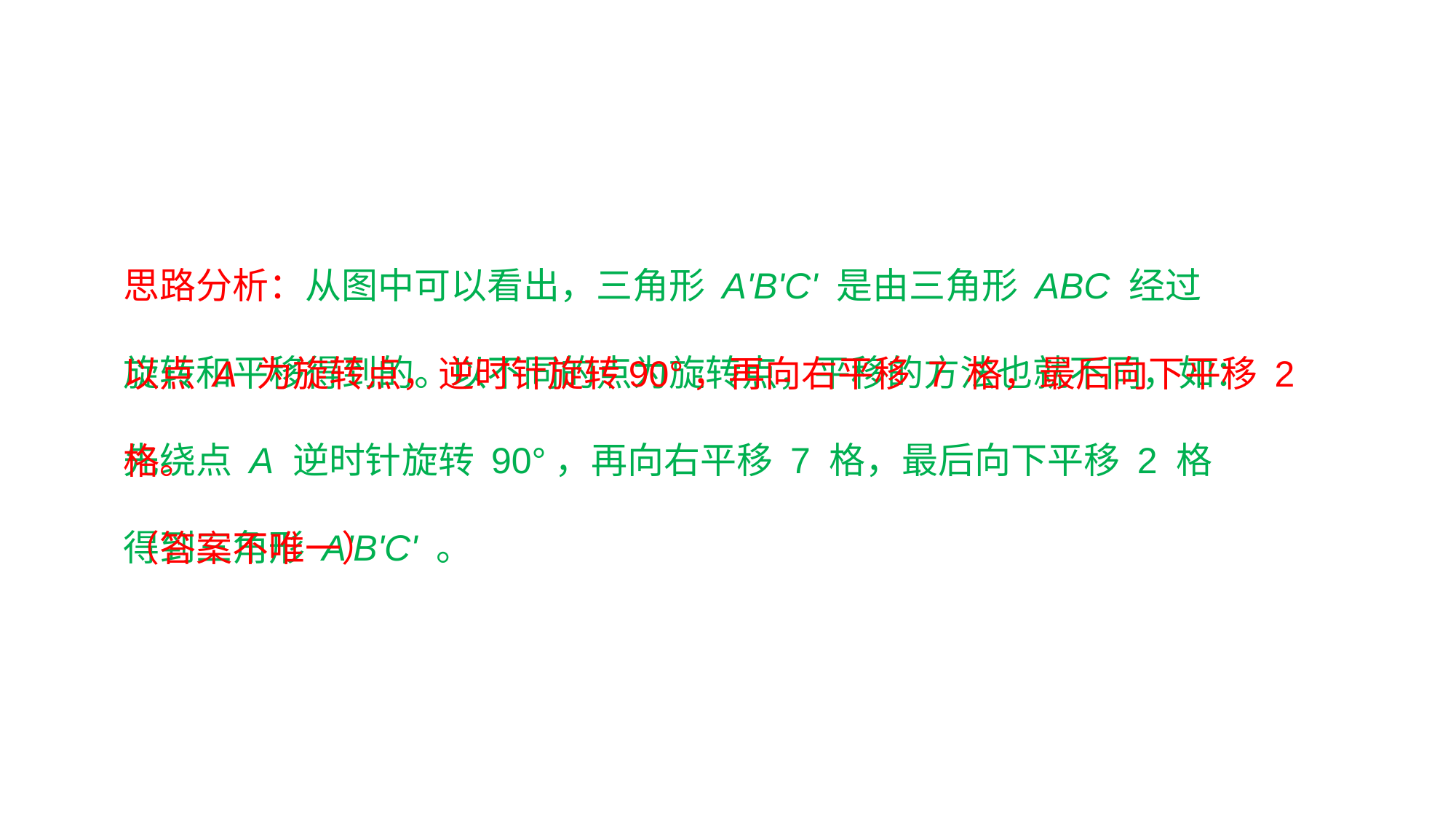

思路分析：从图中可以看出，三角形 A'B'C' 是由三角形 ABC 经过旋转和平移得到的。以不同的点为旋转点，平移的方法也就不同，如：先绕点 A 逆时针旋转 90°，再向右平移 7 格，最后向下平移 2 格得到三角形 A'B'C' 。
以点 A 为旋转点，逆时针旋转90°，再向右平移 7 格，最后向下平移 2 格。
（答案不唯一）